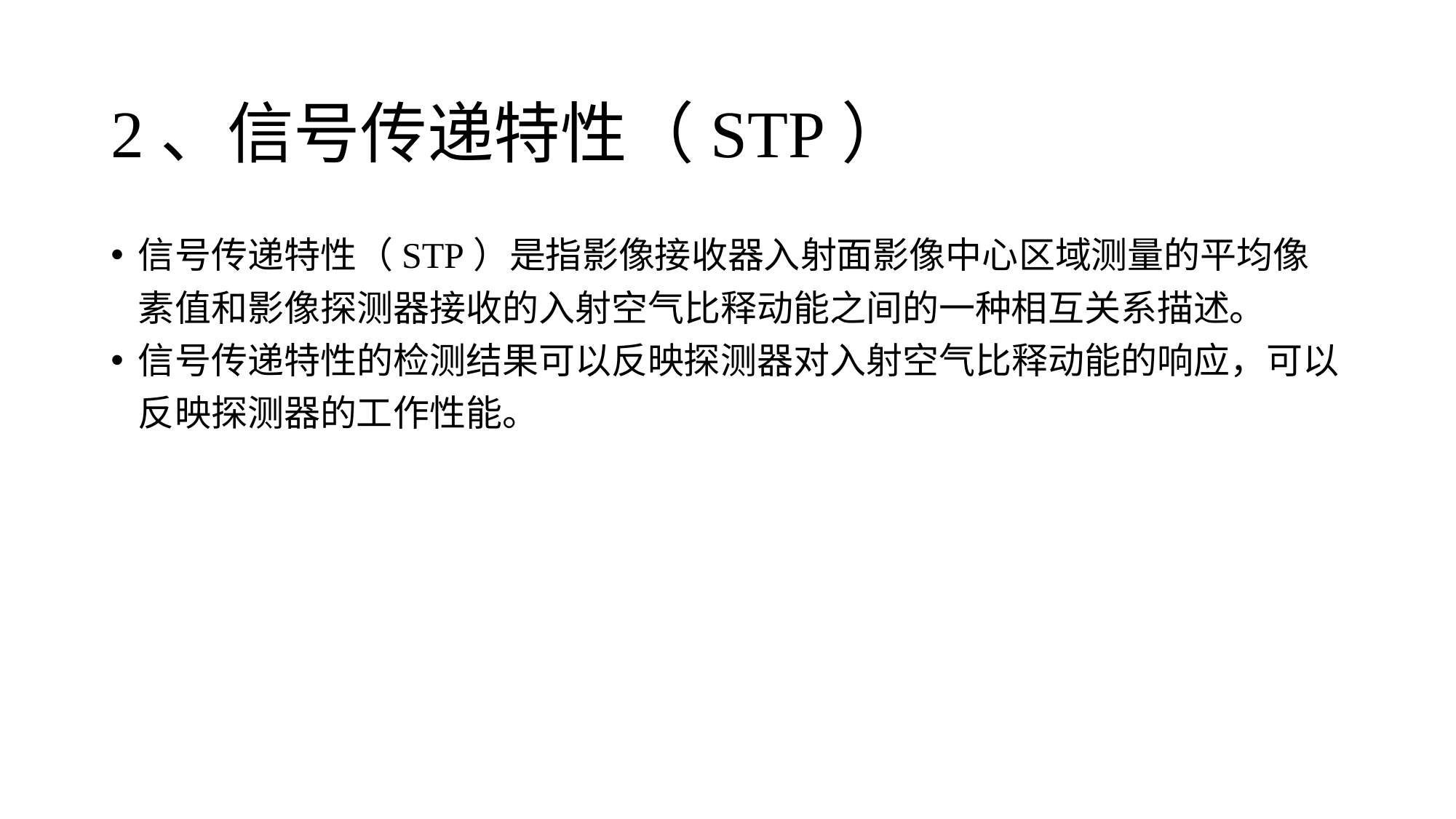

# 2、信号传递特性（STP）
信号传递特性（STP）是指影像接收器入射面影像中心区域测量的平均像素值和影像探测器接收的入射空气比释动能之间的一种相互关系描述。
信号传递特性的检测结果可以反映探测器对入射空气比释动能的响应，可以反映探测器的工作性能。